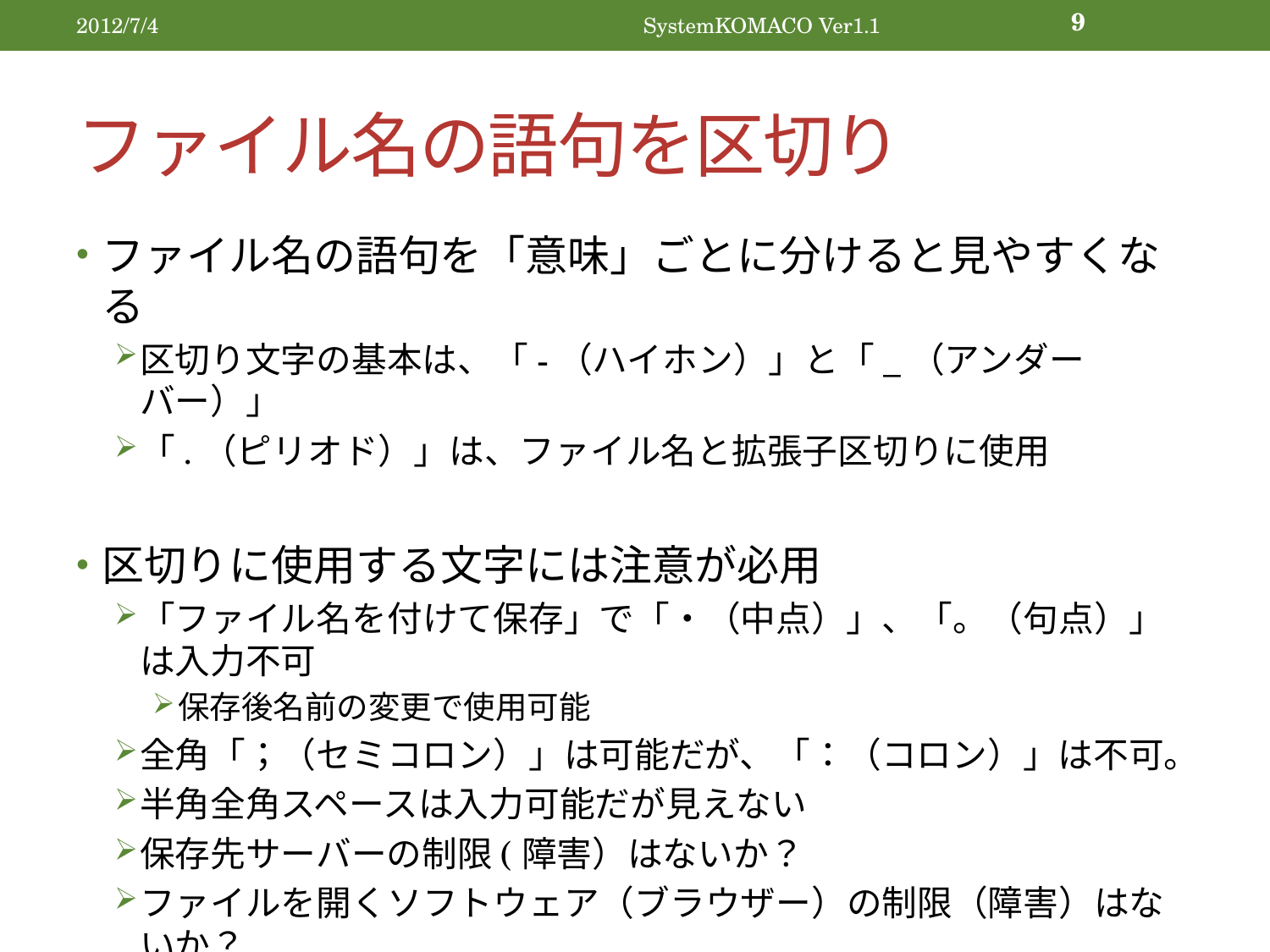

2012/7/4
SystemKOMACO Ver1.1
9
# ファイル名の語句を区切り
ファイル名の語句を「意味」ごとに分けると見やすくなる
区切り文字の基本は、「-（ハイホン）」と「_（アンダーバー）」
「.（ピリオド）」は、ファイル名と拡張子区切りに使用

区切りに使用する文字には注意が必用
「ファイル名を付けて保存」で「・（中点）」、「。（句点）」は入力不可
保存後名前の変更で使用可能
全角「；（セミコロン）」は可能だが、「：（コロン）」は不可。
半角全角スペースは入力可能だが見えない
保存先サーバーの制限(障害）はないか？
ファイルを開くソフトウェア（ブラウザー）の制限（障害）はないか？